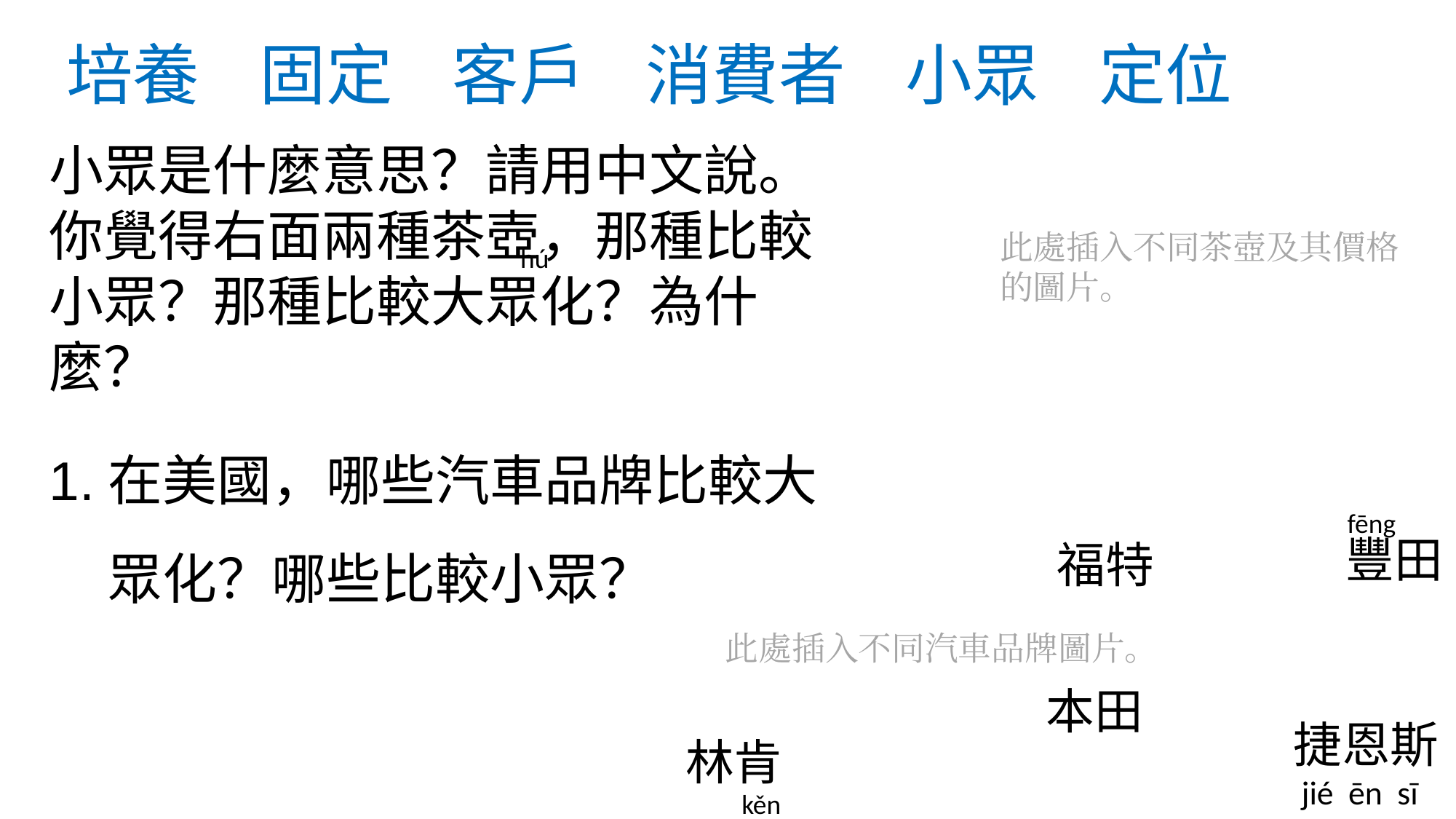

# 培養    固定    客戶    消費者    小眾    定位
小眾是什麼意思？請用中文說。
你覺得右面兩種茶壺，那種比較小眾？那種比較大眾化？為什麼？
在美國，哪些汽車品牌比較大眾化？哪些比較小眾？
此處插入不同茶壺及其價格的圖片。
hú
fēng
豐田
福特
此處插入不同汽車品牌圖片。
本田
捷恩斯
林肯
jié  ēn  sī
kěn